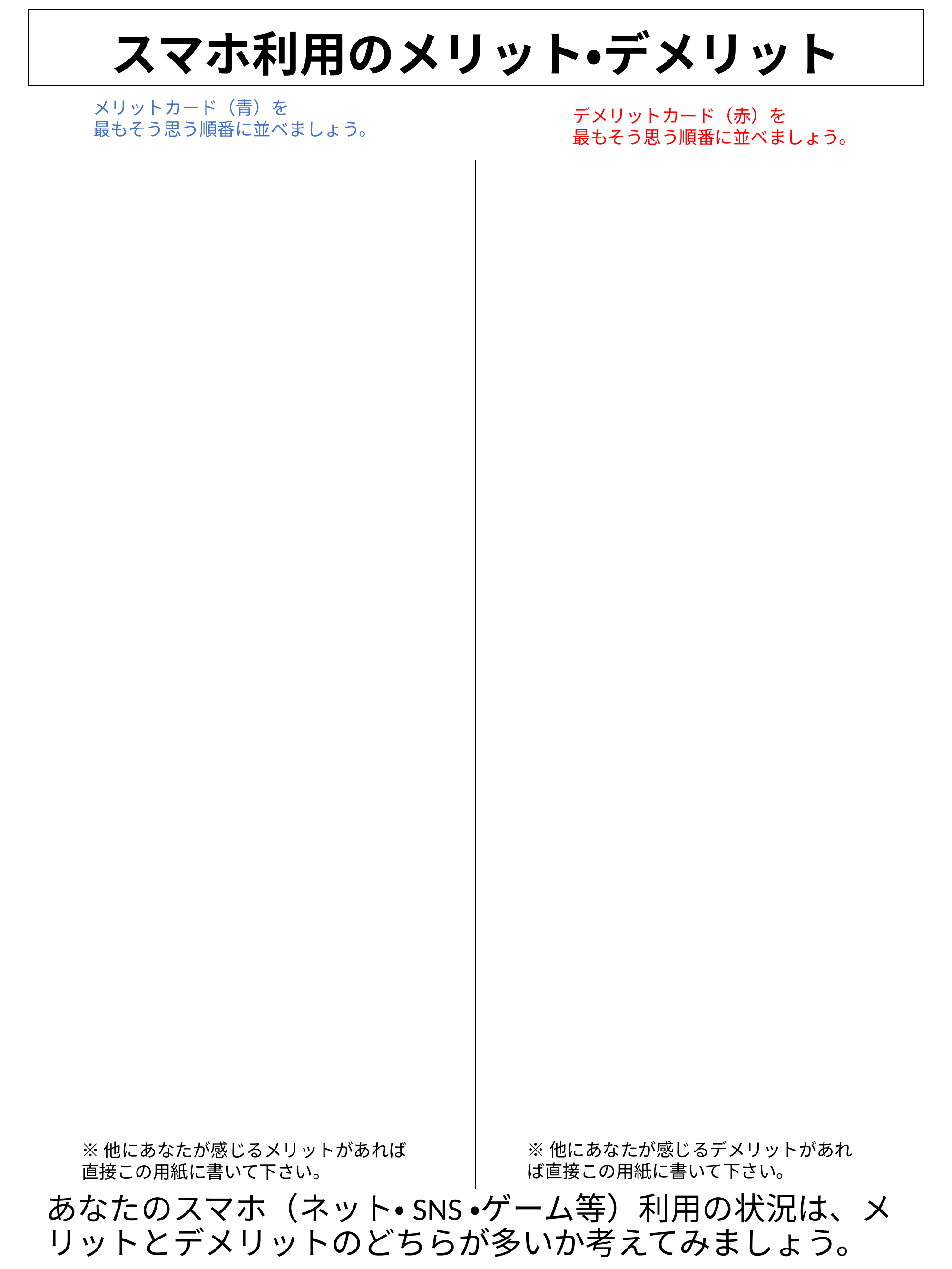

# スマホ利用のメリット・デメリット
メリットカード（青）を
最もそう思う順番に並べましょう。
デメリットカード（赤）を
最もそう思う順番に並べましょう。
※他にあなたが感じるデメリットがあれば直接この用紙に書いて下さい。
※他にあなたが感じるメリットがあれば直接この用紙に書いて下さい。
あなたのスマホ（ネット・SNS・ゲーム等）利用の状況は、メリットとデメリットのどちらが多いか考えてみましょう。